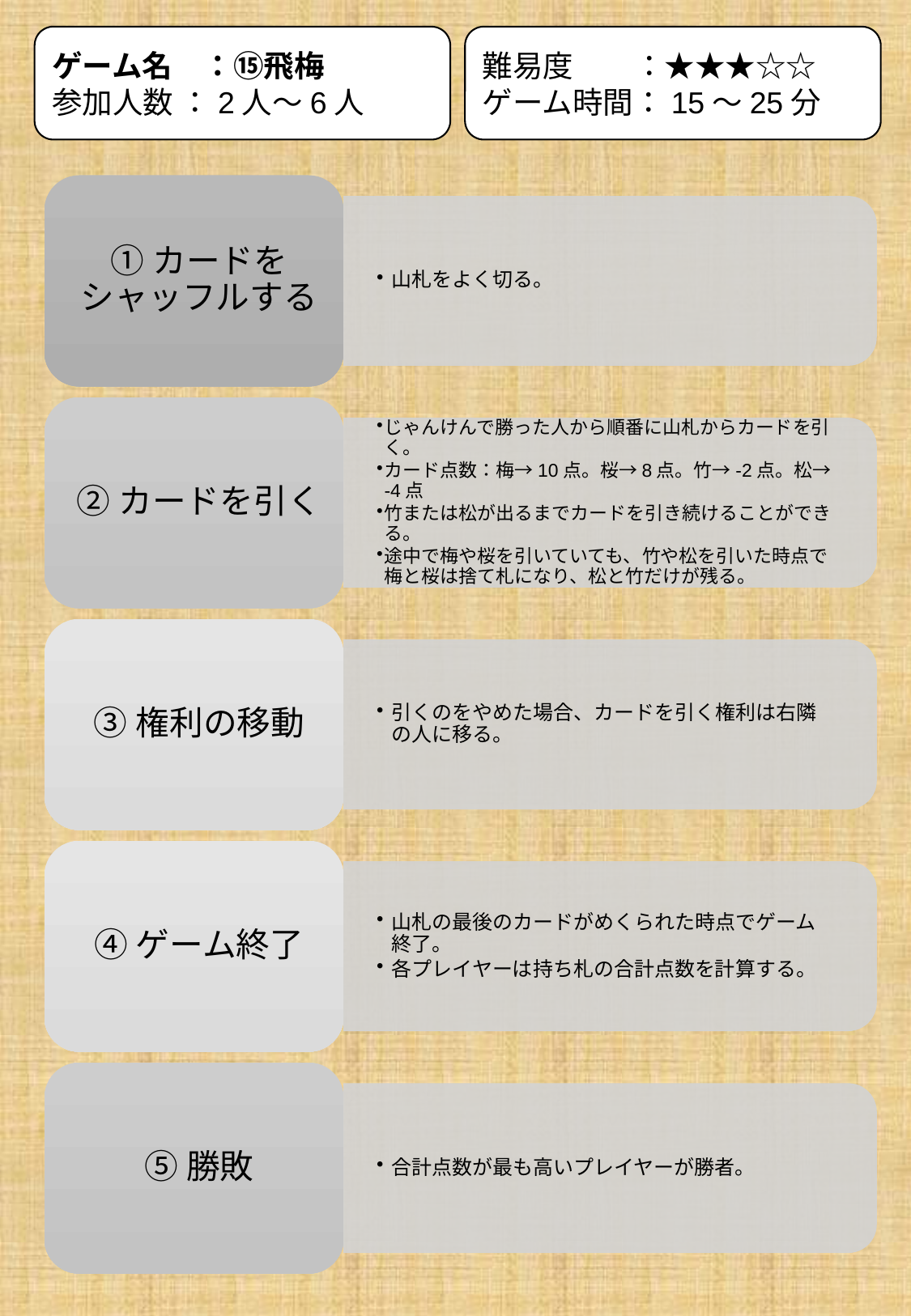

ゲーム名　：⑮飛梅
参加人数 ：2人～6人
難易度　　：★★★☆☆
ゲーム時間：15～25分
山札をよく切る。
①カードを
シャッフルする
じゃんけんで勝った人から順番に山札からカードを引く。
カード点数：梅→10点。桜→8点。竹→-2点。松→-4点
竹または松が出るまでカードを引き続けることができる。
途中で梅や桜を引いていても、竹や松を引いた時点で梅と桜は捨て札になり、松と竹だけが残る。
②カードを引く
引くのをやめた場合、カードを引く権利は右隣の人に移る。
③権利の移動
山札の最後のカードがめくられた時点でゲーム終了。
各プレイヤーは持ち札の合計点数を計算する。
④ゲーム終了
合計点数が最も高いプレイヤーが勝者。
⑤勝敗